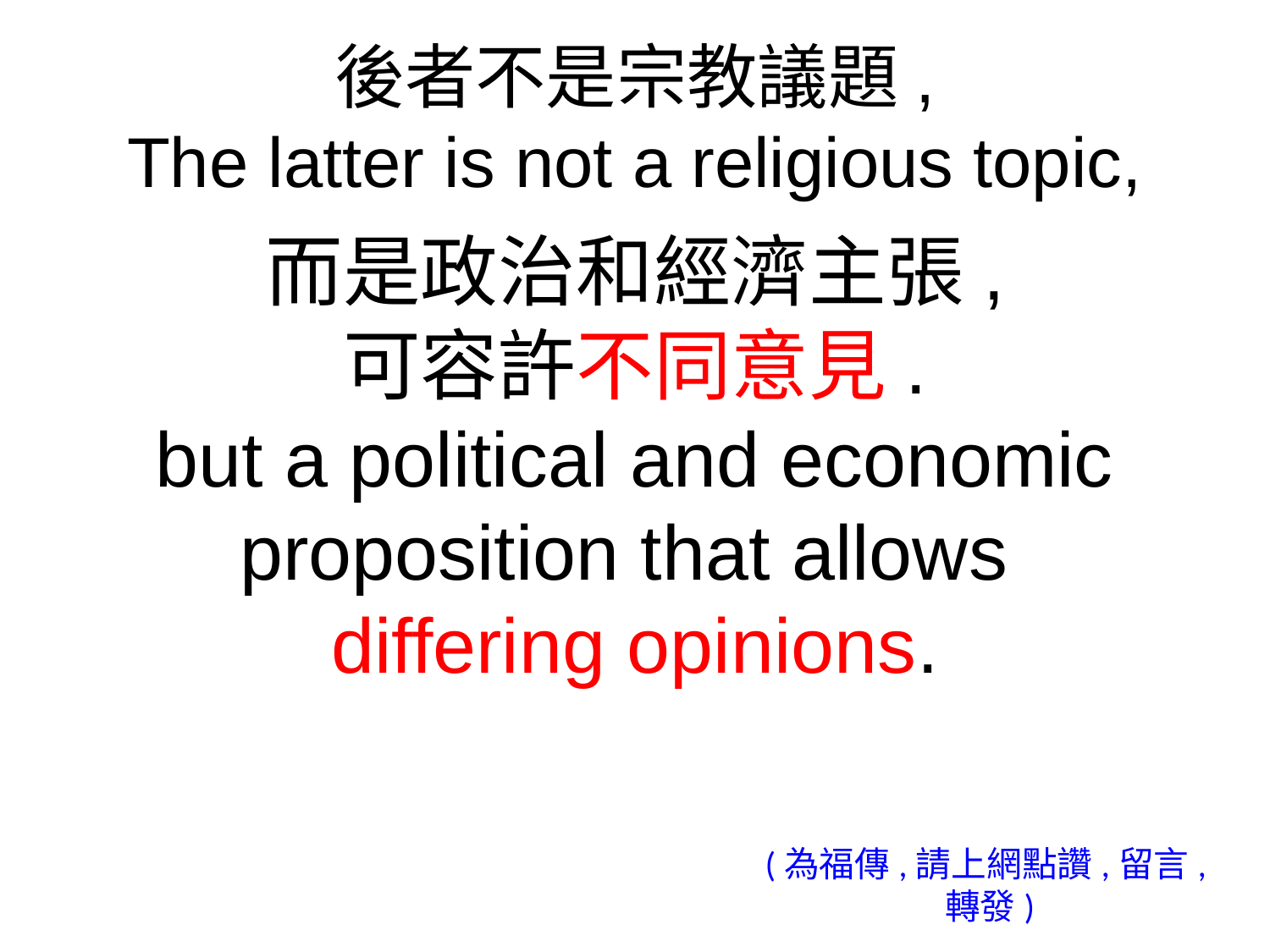

後者不是宗教議題,
The latter is not a religious topic,
而是政治和經濟主張,
可容許不同意見.
but a political and economic proposition that allows
differing opinions.
(為福傳,請上網點讚,留言,轉發)